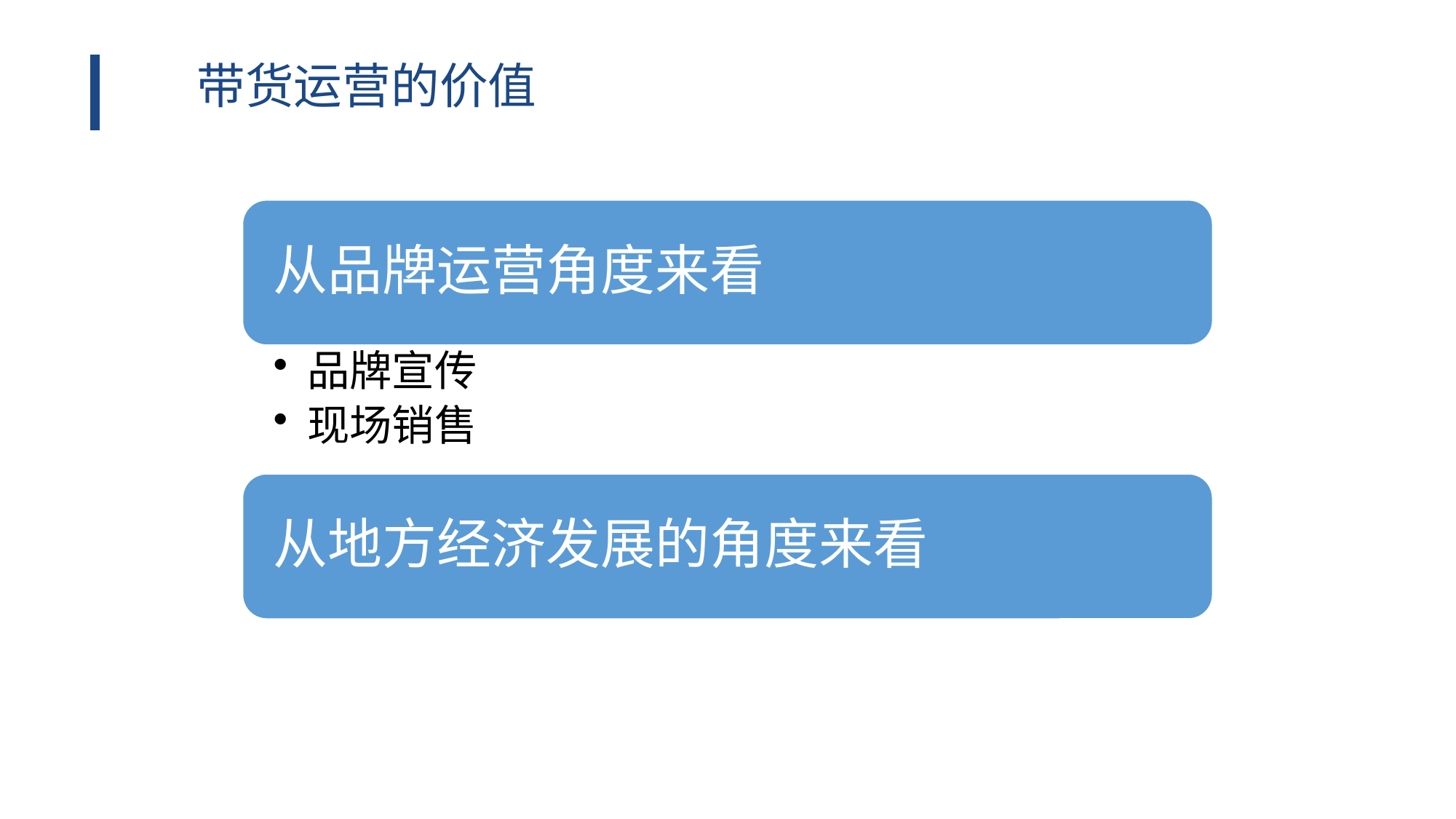

带货运营的价值
从品牌运营角度来看
品牌宣传
现场销售
从地方经济发展的角度来看